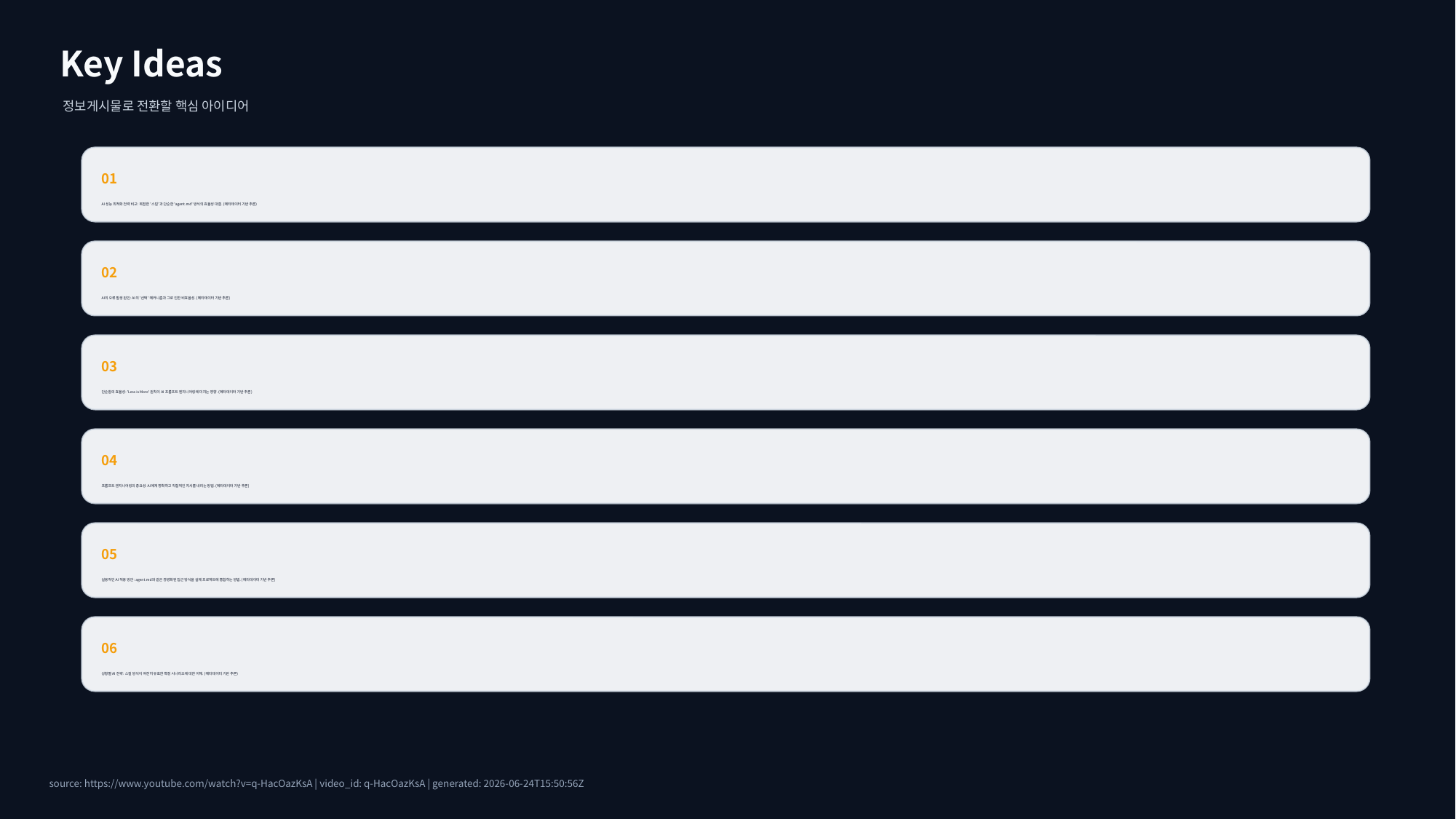

Key Ideas
정보게시물로 전환할 핵심 아이디어

01
AI 성능 최적화 전략 비교: 복잡한 '스킬'과 단순한 'agent.md' 방식의 효율성 대결. (메타데이터 기반 추론)

02
AI의 오류 발생 원인: AI의 '선택' 메커니즘과 그로 인한 비효율성. (메타데이터 기반 추론)

03
단순함의 효율성: 'Less is More' 원칙이 AI 프롬프트 엔지니어링에 미치는 영향. (메타데이터 기반 추론)

04
프롬프트 엔지니어링의 중요성: AI에게 명확하고 직접적인 지시를 내리는 방법. (메타데이터 기반 추론)

05
실용적인 AI 적용 방안: agent.md와 같은 경량화된 접근 방식을 실제 프로젝트에 통합하는 방법. (메타데이터 기반 추론)

06
상황별 AI 전략: 스킬 방식이 여전히 유효한 특정 시나리오에 대한 이해. (메타데이터 기반 추론)
source: https://www.youtube.com/watch?v=q-HacOazKsA | video_id: q-HacOazKsA | generated: 2026-06-24T15:50:56Z